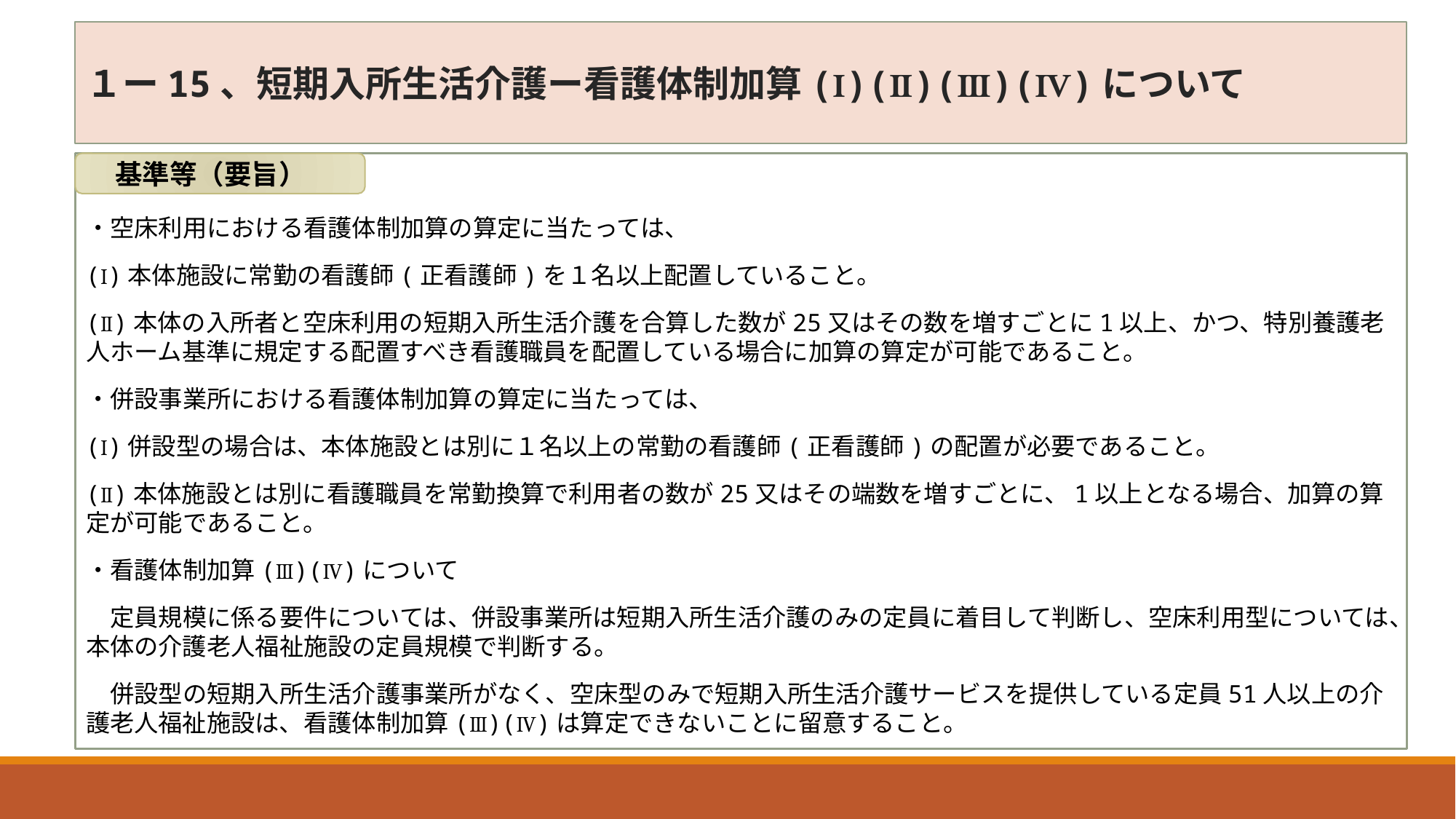

１ー15、短期入所生活介護ー看護体制加算(Ⅰ)(Ⅱ)(Ⅲ)(Ⅳ)について

・空床利用における看護体制加算の算定に当たっては、
(Ⅰ)本体施設に常勤の看護師(正看護師)を１名以上配置していること。
(Ⅱ)本体の入所者と空床利用の短期入所生活介護を合算した数が25又はその数を増すごとに1以上、かつ、特別養護老人ホーム基準に規定する配置すべき看護職員を配置している場合に加算の算定が可能であること。
・併設事業所における看護体制加算の算定に当たっては、
(Ⅰ)併設型の場合は、本体施設とは別に１名以上の常勤の看護師(正看護師)の配置が必要であること。
(Ⅱ)本体施設とは別に看護職員を常勤換算で利用者の数が25又はその端数を増すごとに、1以上となる場合、加算の算定が可能であること。
・看護体制加算(Ⅲ)(Ⅳ)について
　定員規模に係る要件については、併設事業所は短期入所生活介護のみの定員に着目して判断し、空床利用型については、本体の介護老人福祉施設の定員規模で判断する。
　併設型の短期入所生活介護事業所がなく、空床型のみで短期入所生活介護サービスを提供している定員51人以上の介護老人福祉施設は、看護体制加算(Ⅲ)(Ⅳ)は算定できないことに留意すること。
　基準等（要旨）